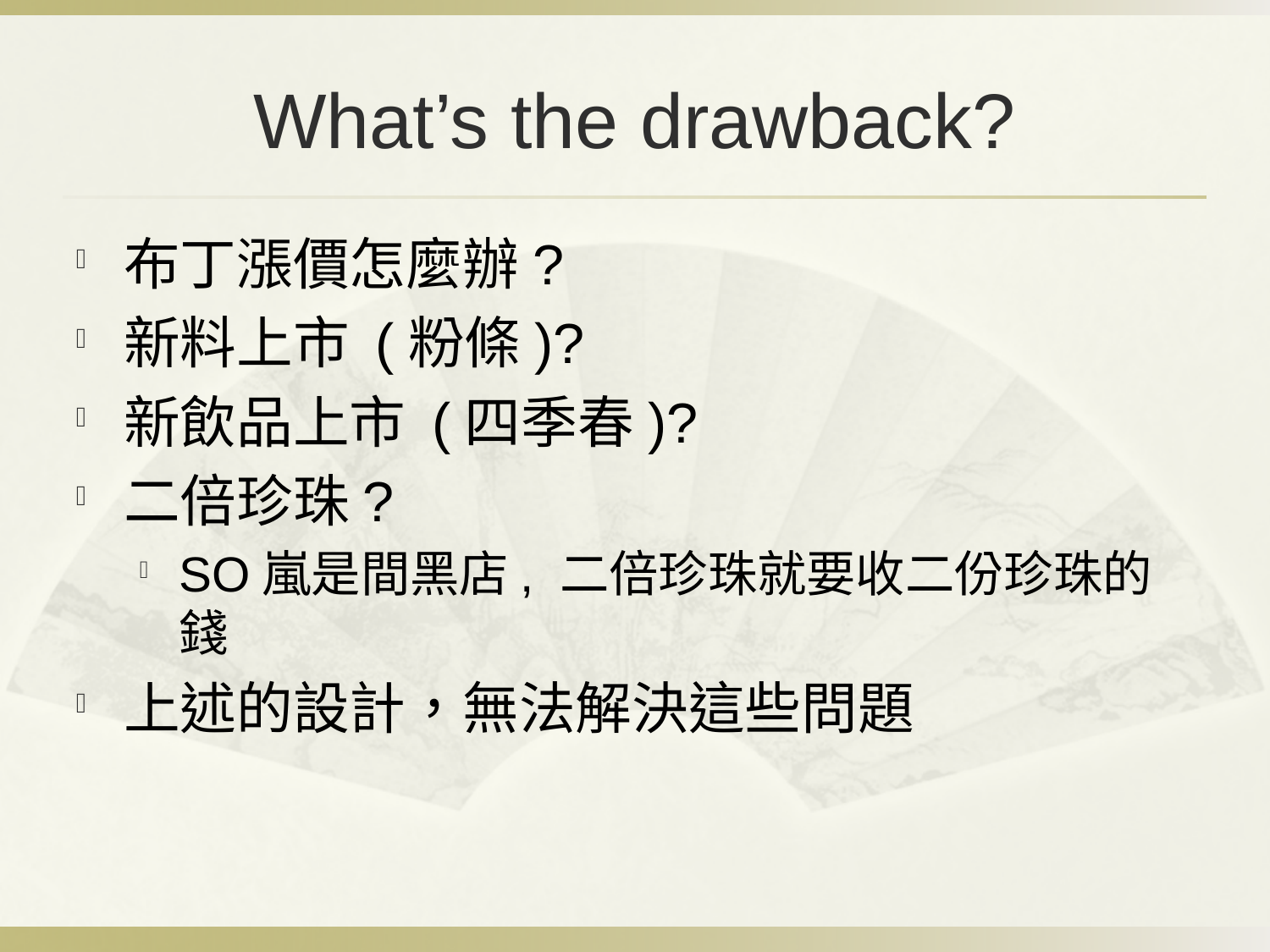

# What’s the drawback?
布丁漲價怎麼辦?
新料上市 (粉條)?
新飲品上市 (四季春)?
二倍珍珠?
SO嵐是間黑店, 二倍珍珠就要收二份珍珠的錢
上述的設計，無法解決這些問題